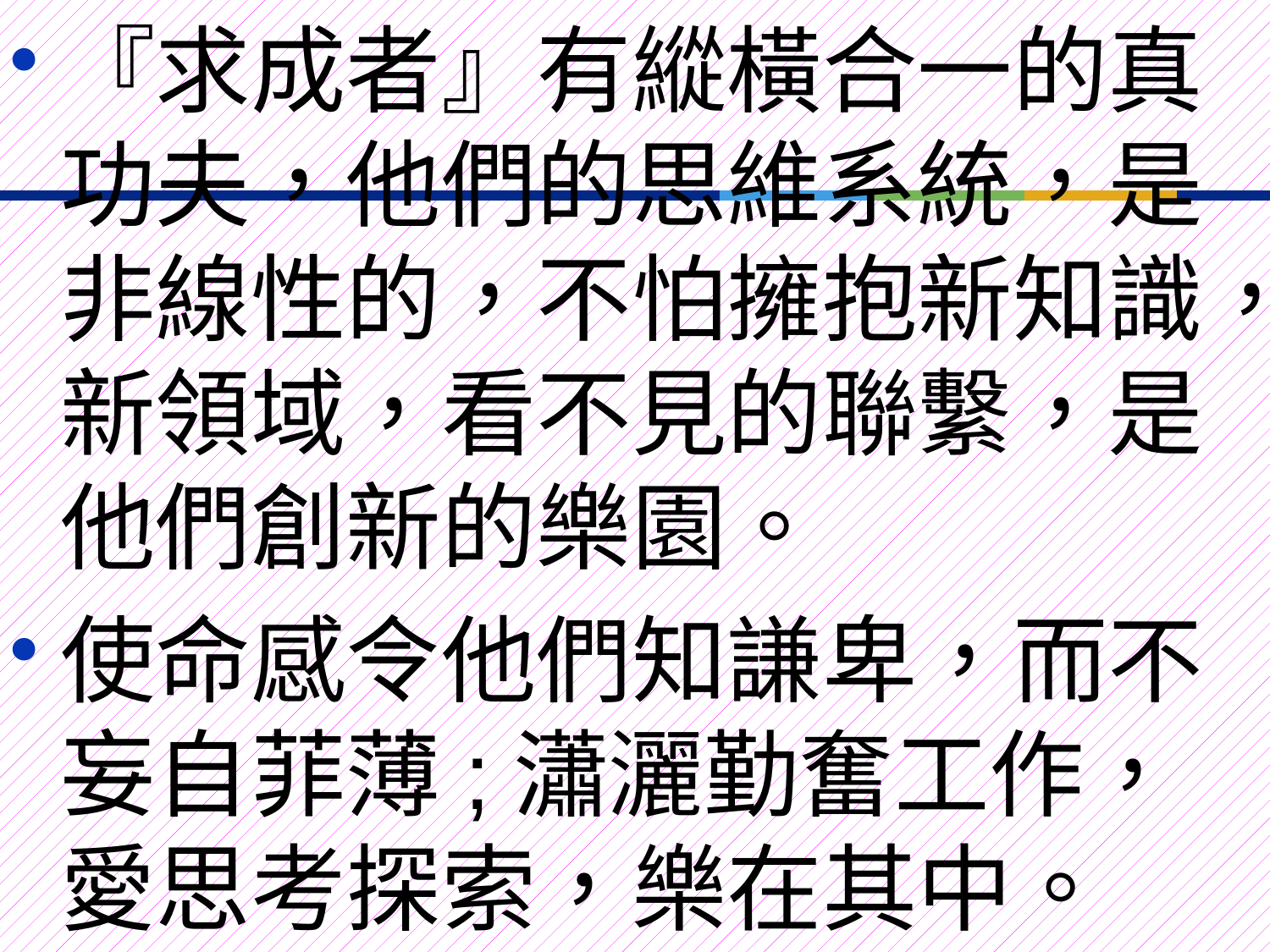

『求成者』有縱橫合一的真功夫，他們的思維系統，是非線性的，不怕擁抱新知識，新領域，看不見的聯繫，是他們創新的樂園。
使命感令他們知謙卑，而不妄自菲薄;瀟灑勤奮工作，愛思考探索，樂在其中。